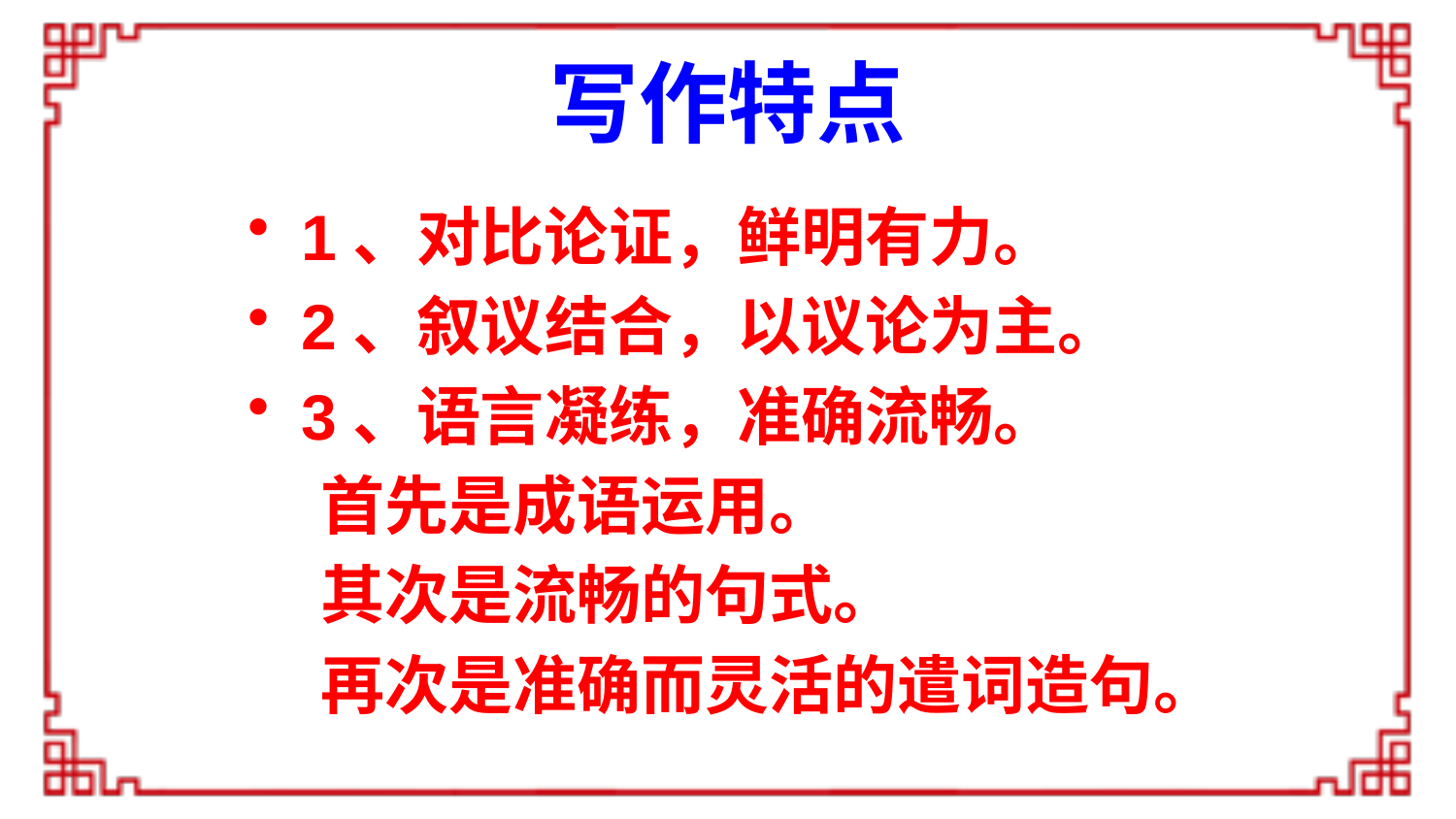

# 写作特点
1、对比论证，鲜明有力。
2、叙议结合，以议论为主。
3、语言凝练，准确流畅。
    首先是成语运用。
    其次是流畅的句式。
    再次是准确而灵活的遣词造句。